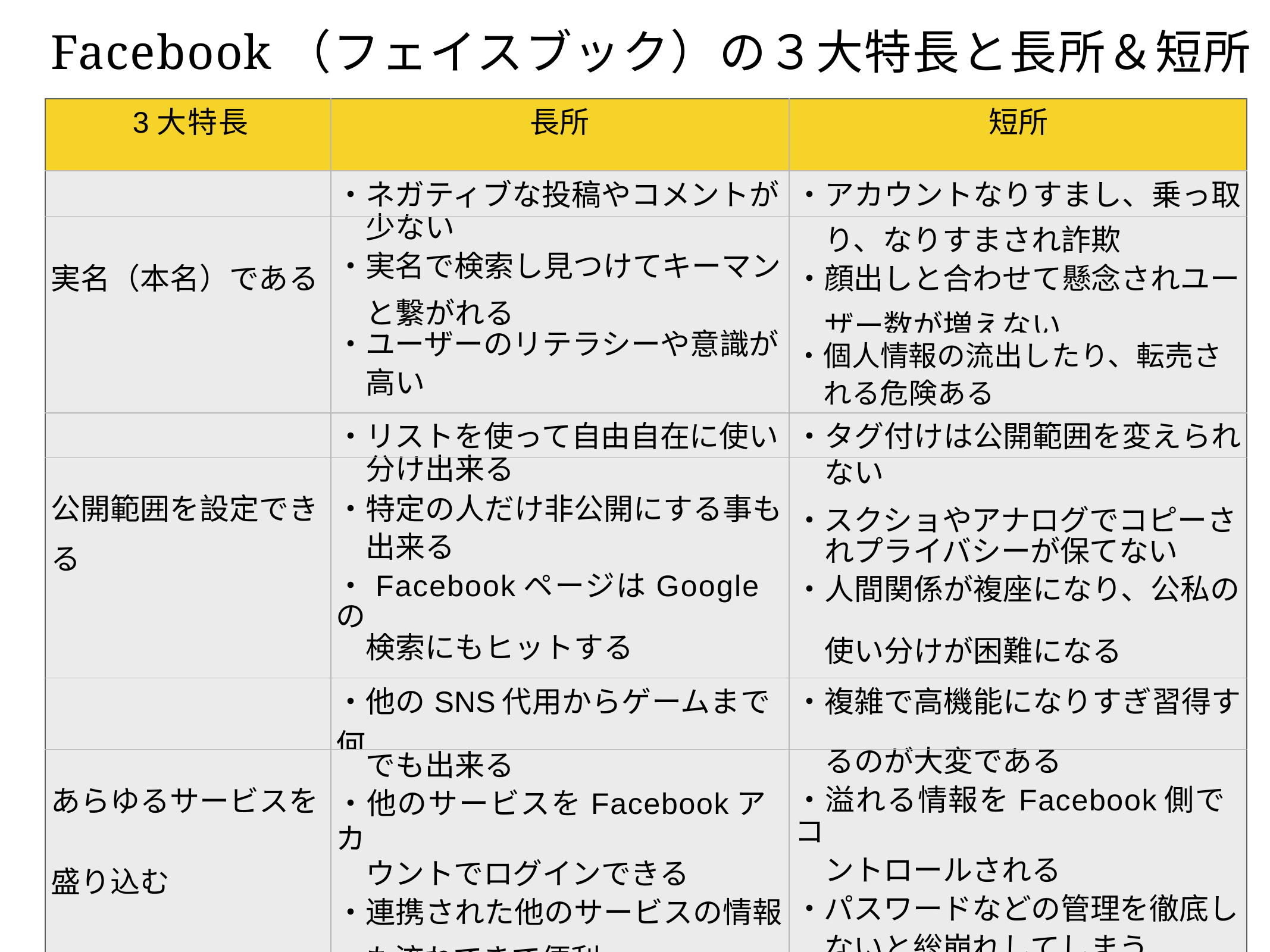

# Facebook（フェイスブック）の３大特長と長所＆短所
| 3大特長 | 長所 | 短所 |
| --- | --- | --- |
|  | ・ネガティブな投稿やコメントが | ・アカウントなりすまし、乗っ取 |
|  | 少ない | り、なりすまされ詐欺 |
| 実名（本名）である | ・実名で検索し見つけてキーマン と繋がれる | ・顔出しと合わせて懸念されユー ザー数が増えない |
|  | ・ユーザーのリテラシーや意識が | ・個人情報の流出したり、転売さ |
|  | 高い | れる危険ある |
|  | ・リストを使って自由自在に使い | ・タグ付けは公開範囲を変えられ |
|  | 分け出来る | ない |
| 公開範囲を設定でき | ・特定の人だけ非公開にする事も | ・スクショやアナログでコピーさ |
| る | 出来る | れプライバシーが保てない |
|  | ・FacebookページはGoogleの | ・人間関係が複座になり、公私の |
|  | 検索にもヒットする | 使い分けが困難になる |
|  | ・他のSNS代用からゲームまで何 | ・複雑で高機能になりすぎ習得す |
|  | でも出来る | るのが大変である |
| あらゆるサービスを | ・他のサービスをFacebookアカ | ・溢れる情報をFacebook側でコ |
| 盛り込む | ウントでログインできる | ントロールされる |
|  | ・連携された他のサービスの情報 | ・パスワードなどの管理を徹底し |
|  | も流れてきて便利 | ないと総崩れしてしまう |
23
イーンスパイア(株) 横田秀珠の著作権を尊重しつつ、是非ノウハウはシェアして行きましょう。